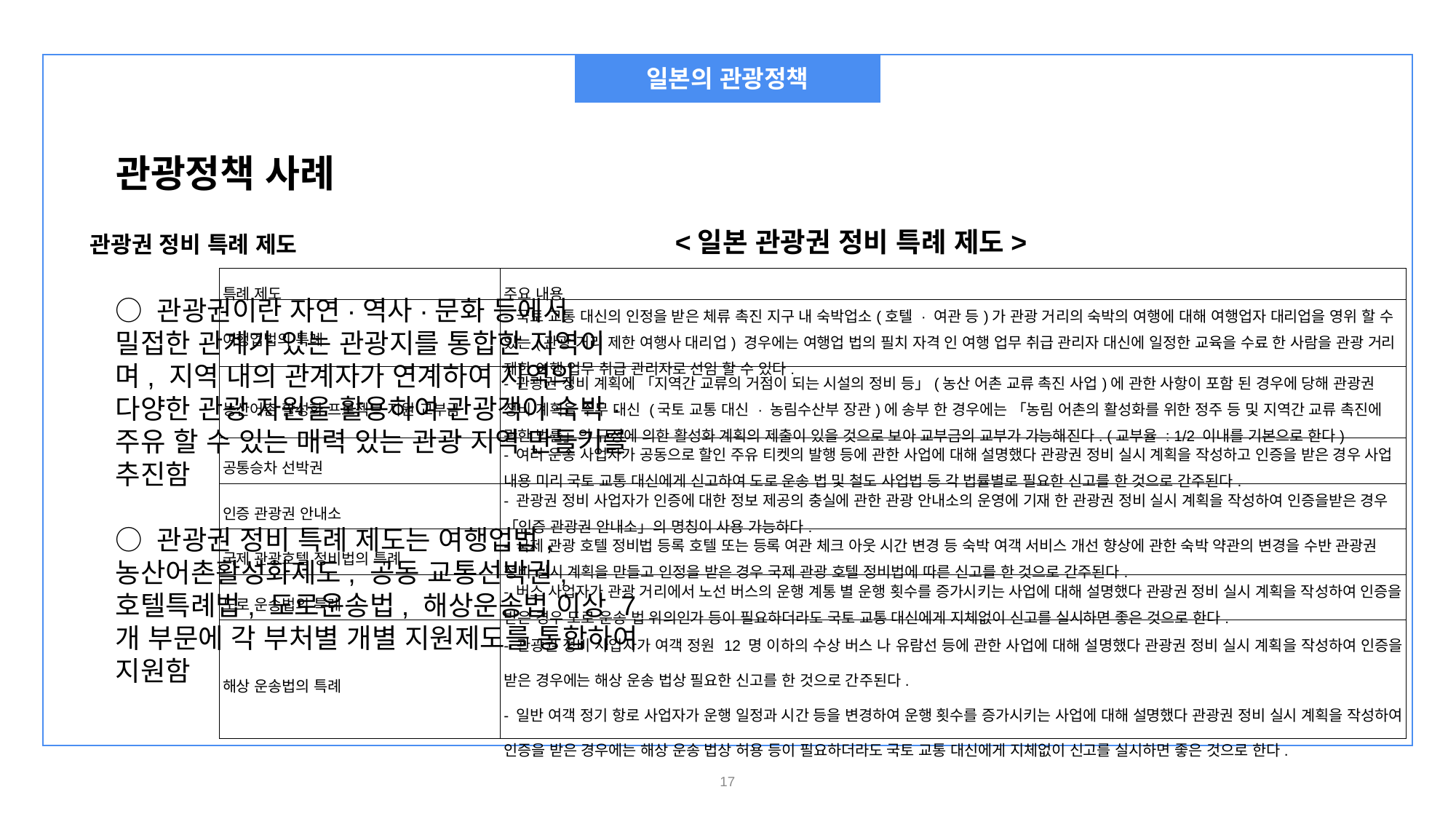

일본의 관광정책
관광정책 사례
<일본 관광권 정비 특례 제도>
관광권 정비 특례 제도
| 특례 제도 | 주요 내용 |
| --- | --- |
| 여행업법의 특례 | - 국토 교통 대신의 인정을 받은 체류 촉진 지구 내 숙박업소(호텔 · 여관 등)가 관광 거리의 숙박의 여행에 대해 여행업자 대리업을 영위 할 수 있는(관광 거리 제한 여행사 대리업) 경우에는 여행업 법의 필치 자격 인 여행 업무 취급 관리자 대신에 일정한 교육을 수료 한 사람을 관광 거리 제한 여행 업무 취급 관리자로 선임 할 수 있다. |
| 농산어촌 활성화 프로젝트 지원 교부금 | - 관광권 정비 계획에 「지역간 교류의 거점이 되는 시설의 정비 등」(농산 어촌 교류 촉진 사업)에 관한 사항이 포함 된 경우에 당해 관광권 정비 계획을 주무 대신 (국토 교통 대신 · 농림수산부 장관)에 송부 한 경우에는 「농림 어촌의 활성화를 위한 정주 등 및 지역간 교류 촉진에 관한 법률」의 규정에 의한 활성화 계획의 제출이 있을 것으로 보아 교부금의 교부가 가능해진다. (교부율 : 1/2 이내를 기본으로 한다) |
| 공통승차 선박권 | - 여러 운송 사업자가 공동으로 할인 주유 티켓의 발행 등에 관한 사업에 대해 설명했다 관광권 정비 실시 계획을 작성하고 인증을 받은 경우 사업 내용 미리 국토 교통 대신에게 신고하여 도로 운송 법 및 철도 사업법 등 각 법률별로 필요한 신고를 한 것으로 간주된다. |
| 인증 관광권 안내소 | - 관광권 정비 사업자가 인증에 대한 정보 제공의 충실에 관한 관광 안내소의 운영에 기재 한 관광권 정비 실시 계획을 작성하여 인증을받은 경우 「인증 관광권 안내소」의 명칭이 사용 가능하다. |
| 국제 관광호텔 정비법의 특례 | - 국제 관광 호텔 정비법 등록 호텔 또는 등록 여관 체크 아웃 시간 변경 등 숙박 여객 서비스 개선 향상에 관한 숙박 약관의 변경을 수반 관광권 정비 실시 계획을 만들고 인정을 받은 경우 국제 관광 호텔 정비법에 따른 신고를 한 것으로 간주된다. |
| 도로 운송법의 특례 | - 버스 사업자가 관광 거리에서 노선 버스의 운행 계통 별 운행 횟수를 증가시키는 사업에 대해 설명했다 관광권 정비 실시 계획을 작성하여 인증을 받은 경우 도로 운송 법 위의인가 등이 필요하더라도 국토 교통 대신에게 지체없이 신고를 실시하면 좋은 것으로 한다. |
| 해상 운송법의 특례 | - 관광권 정비 사업자가 여객 정원 12 명 이하의 수상 버스 나 유람선 등에 관한 사업에 대해 설명했다 관광권 정비 실시 계획을 작성하여 인증을 받은 경우에는 해상 운송 법상 필요한 신고를 한 것으로 간주된다. - 일반 여객 정기 항로 사업자가 운행 일정과 시간 등을 변경하여 운행 횟수를 증가시키는 사업에 대해 설명했다 관광권 정비 실시 계획을 작성하여 인증을 받은 경우에는 해상 운송 법상 허용 등이 필요하더라도 국토 교통 대신에게 지체없이 신고를 실시하면 좋은 것으로 한다. |
○ 관광권이란 자연·역사·문화 등에서 밀접한 관계가 있는 관광지를 통합한 지역이며, 지역 내의 관계자가 연계하여 지역의 다양한 관광 자원을 활용하여 관광객이 숙박·주유 할 수 있는 매력 있는 관광 지역 만들기를 추진함

○ 관광권 정비 특례 제도는 여행업법, 농산어촌활성화제도, 공동 교통선박권, 호텔특례법, 도로운송법, 해상운송법 이상 7개 부문에 각 부처별 개별 지원제도를 통합하여 지원함
17